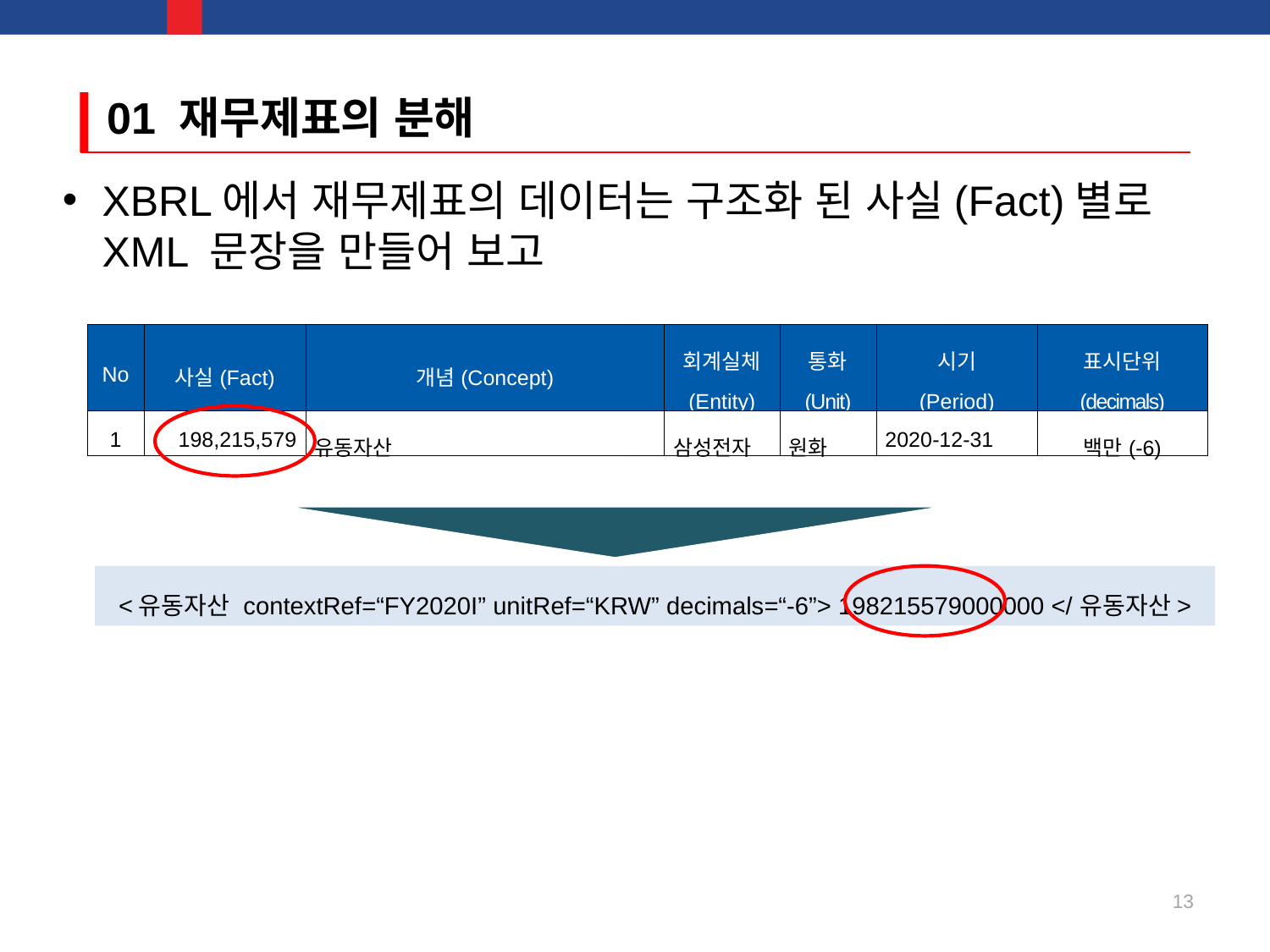

# 01 재무제표의 분해
XBRL에서 재무제표의 데이터는 구조화 된 사실(Fact)별로 XML 문장을 만들어 보고
| No | 사실(Fact) | 개념(Concept) | 회계실체 (Entity) | 통화 (Unit) | 시기 (Period) | 표시단위 (decimals) |
| --- | --- | --- | --- | --- | --- | --- |
| 1 | 198,215,579 | 유동자산 | 삼성전자 | 원화 | 2020-12-31 | 백만(-6) |

<유동자산 contextRef=“FY2020I” unitRef=“KRW” decimals=“-6”> 198215579000000 </유동자산>

13